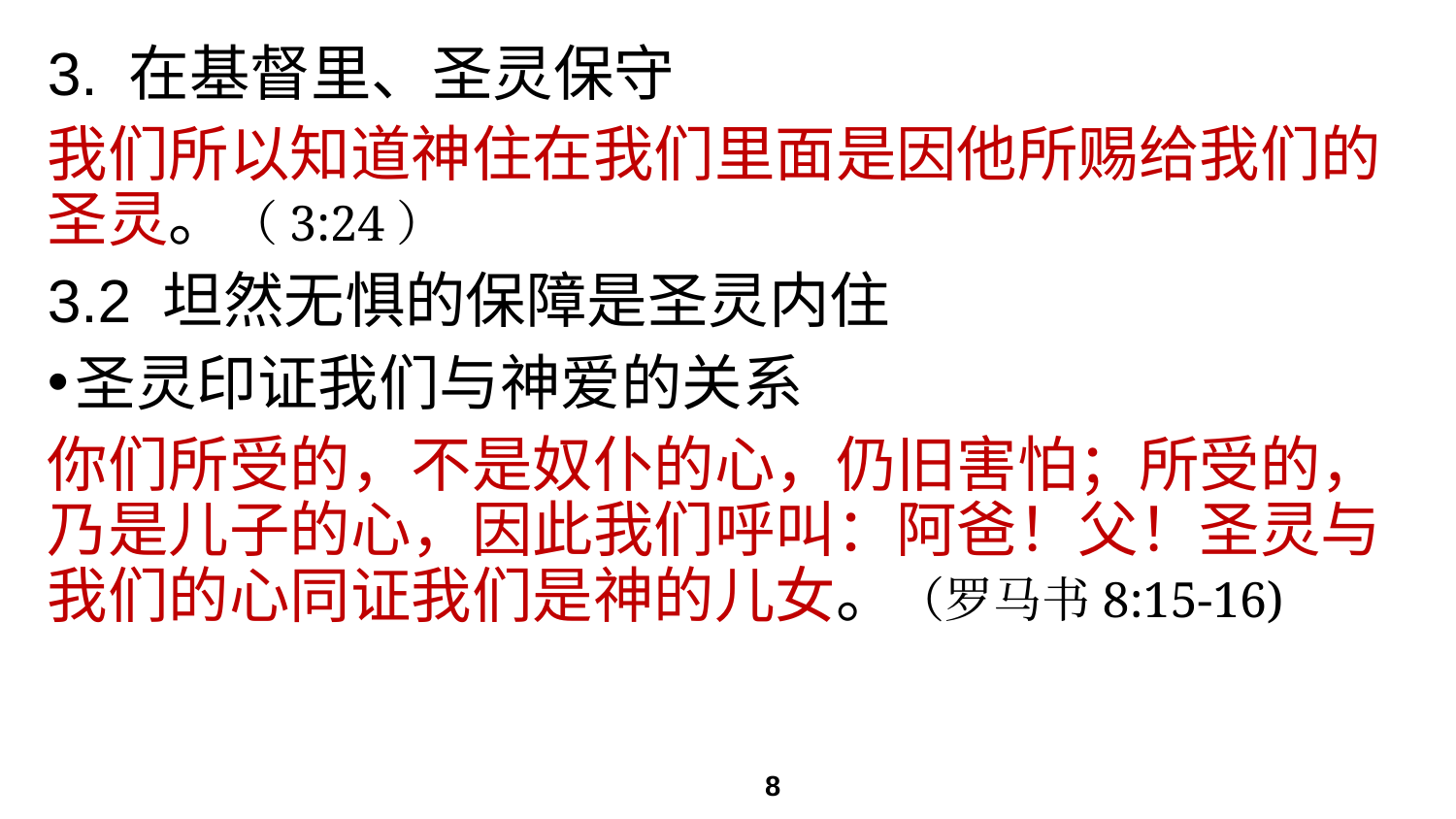

# 3. 在基督里、圣灵保守
我们所以知道神住在我们里面是因他所赐给我们的圣灵。（3:24）
3.2 坦然无惧的保障是圣灵内住
圣灵印证我们与神爱的关系
你们所受的，不是奴仆的心，仍旧害怕；所受的，乃是儿子的心，因此我们呼叫：阿爸！父！圣灵与我们的心同证我们是神的儿女。（罗马书8:15-16)

8